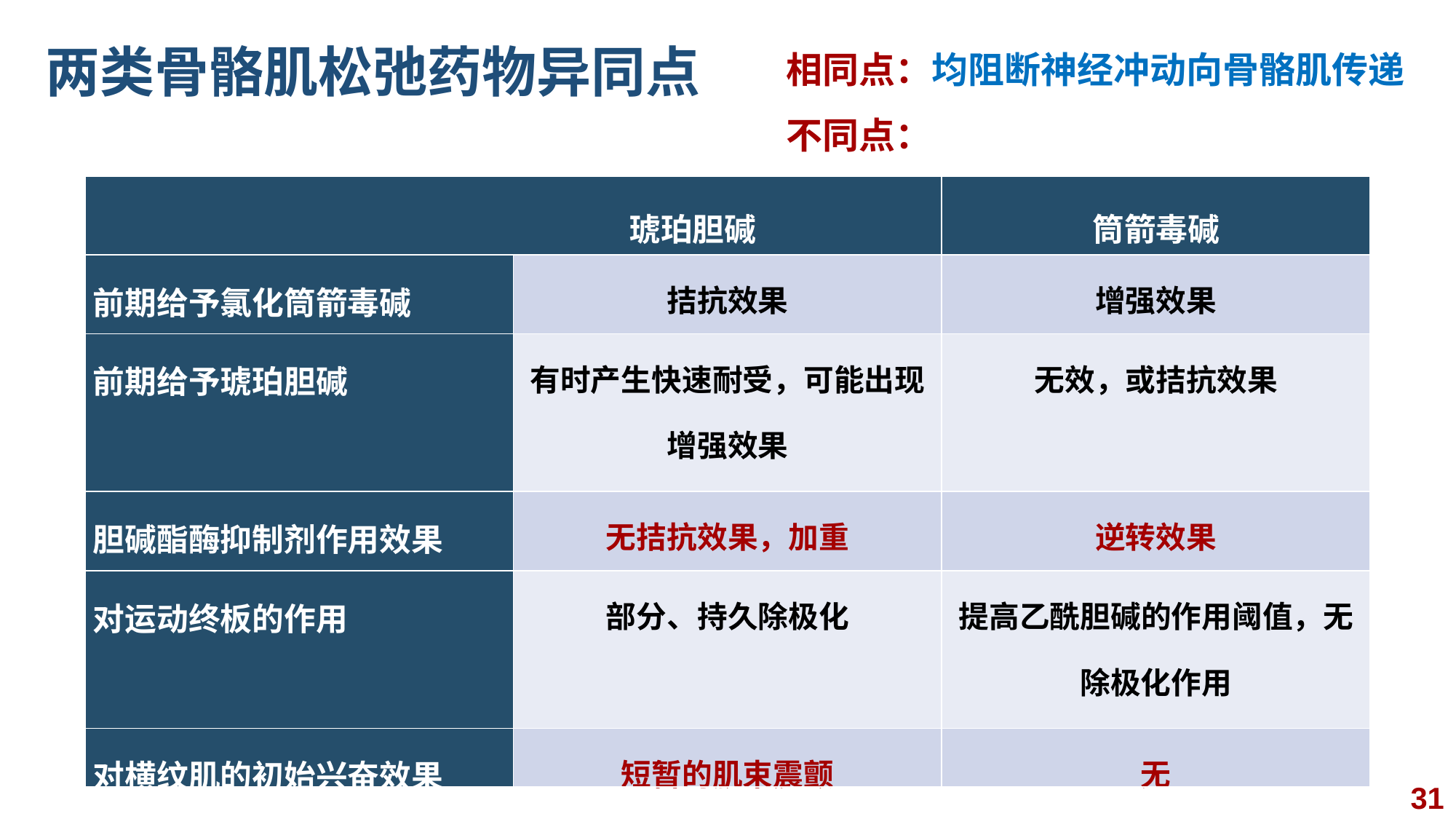

相同点：均阻断神经冲动向骨骼肌传递
不同点：
两类骨骼肌松弛药物异同点
| 琥珀胆碱 |  | 筒箭毒碱 |
| --- | --- | --- |
| 前期给予氯化筒箭毒碱 | 拮抗效果 | 增强效果 |
| 前期给予琥珀胆碱 | 有时产生快速耐受，可能出现增强效果 | 无效，或拮抗效果 |
| 胆碱酯酶抑制剂作用效果 | 无拮抗效果，加重 | 逆转效果 |
| 对运动终板的作用 | 部分、持久除极化 | 提高乙酰胆碱的作用阈值，无除极化作用 |
| 对横纹肌的初始兴奋效果 | 短暂的肌束震颤 | 无 |
31